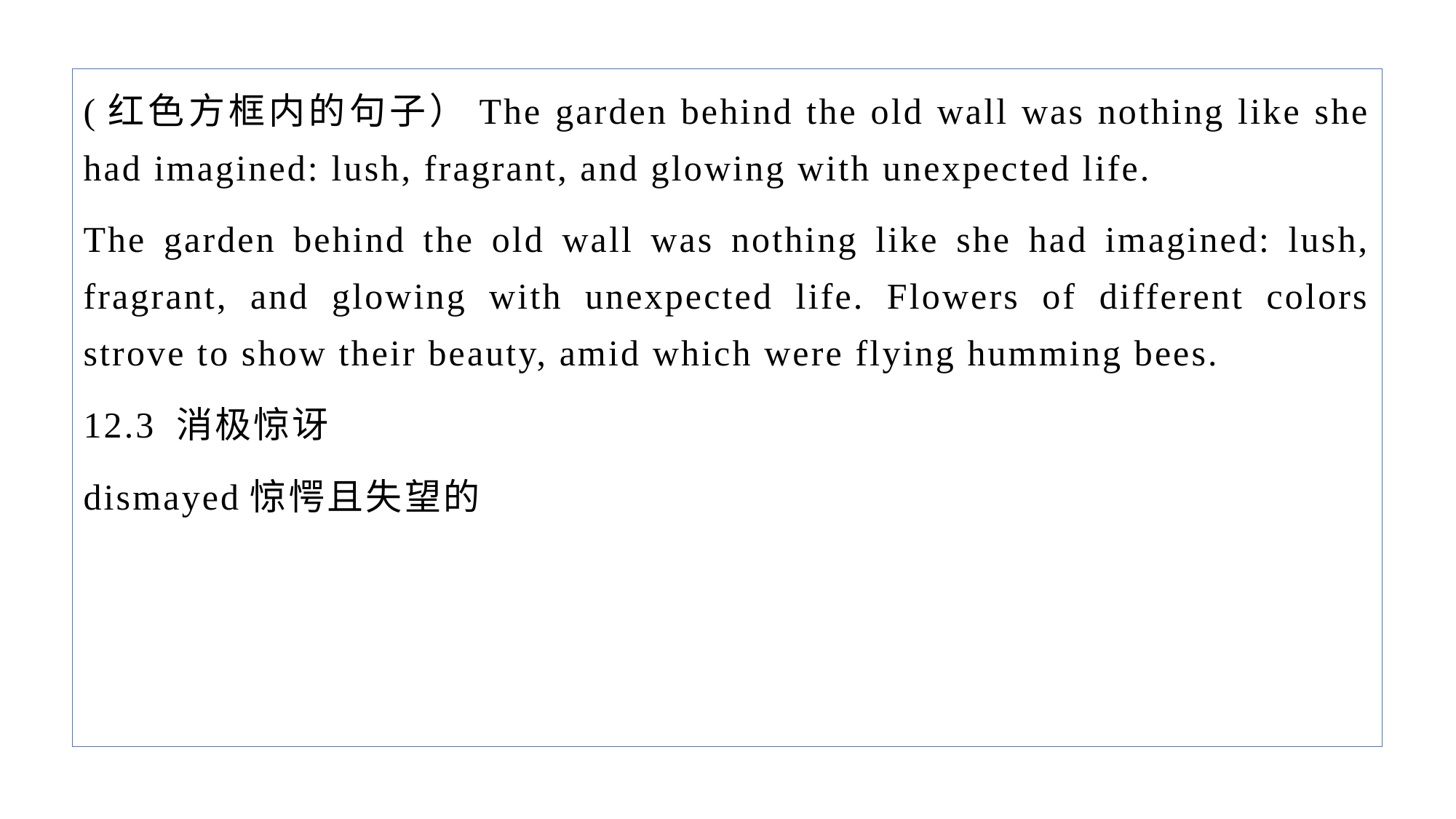

(红色方框内的句子）The garden behind the old wall was nothing like she had imagined: lush, fragrant, and glowing with unexpected life.
The garden behind the old wall was nothing like she had imagined: lush, fragrant, and glowing with unexpected life. Flowers of different colors strove to show their beauty, amid which were flying humming bees.
12.3 消极惊讶
dismayed惊愕且失望的